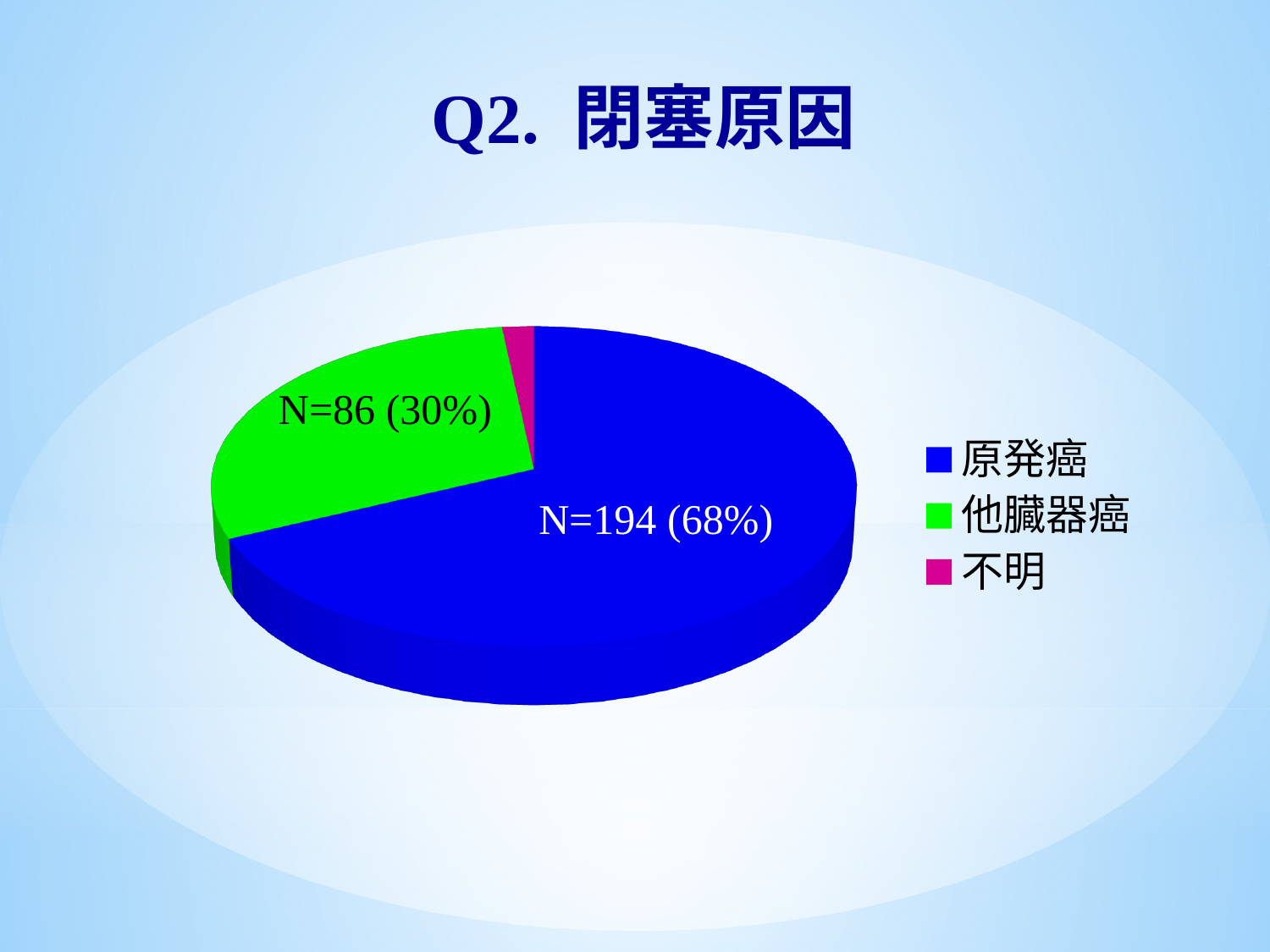

Q2. 閉塞原因

[unsupported chart]

N=86 (30%)
N=194 (68%)